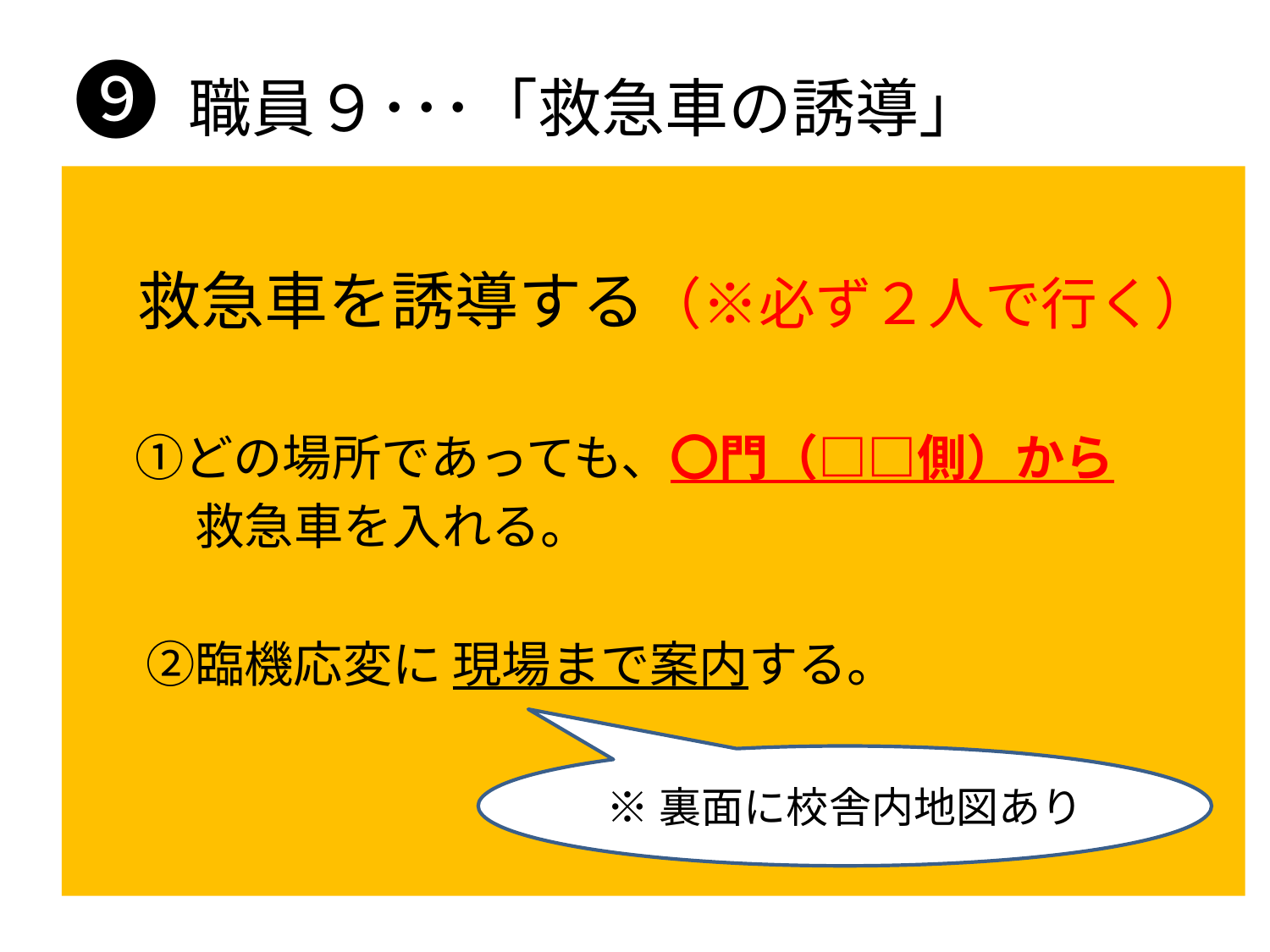

# ❾ 職員９･･･「救急車の誘導」

　救急車を誘導する（※必ず２人で行く）

　 ➀どの場所であっても、〇門（□□側）から
　  　救急車を入れる。

　  ②臨機応変に 現場まで案内する。
※裏面に校舎内地図あり